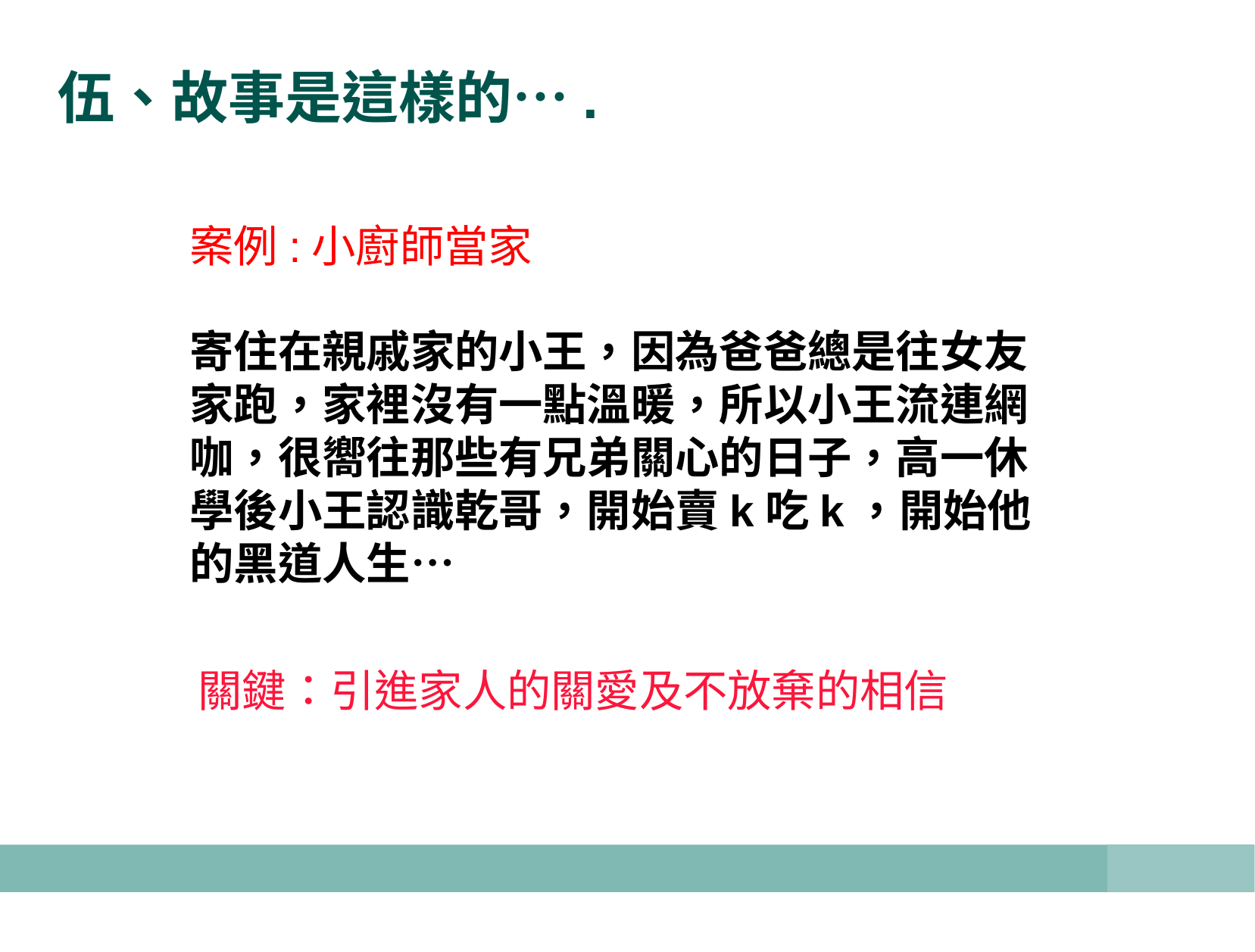

伍、故事是這樣的….
案例:小廚師當家

寄住在親戚家的小王，因為爸爸總是往女友家跑，家裡沒有一點溫暖，所以小王流連網咖，很嚮往那些有兄弟關心的日子，高一休學後小王認識乾哥，開始賣k吃k，開始他的黑道人生…
關鍵：引進家人的關愛及不放棄的相信